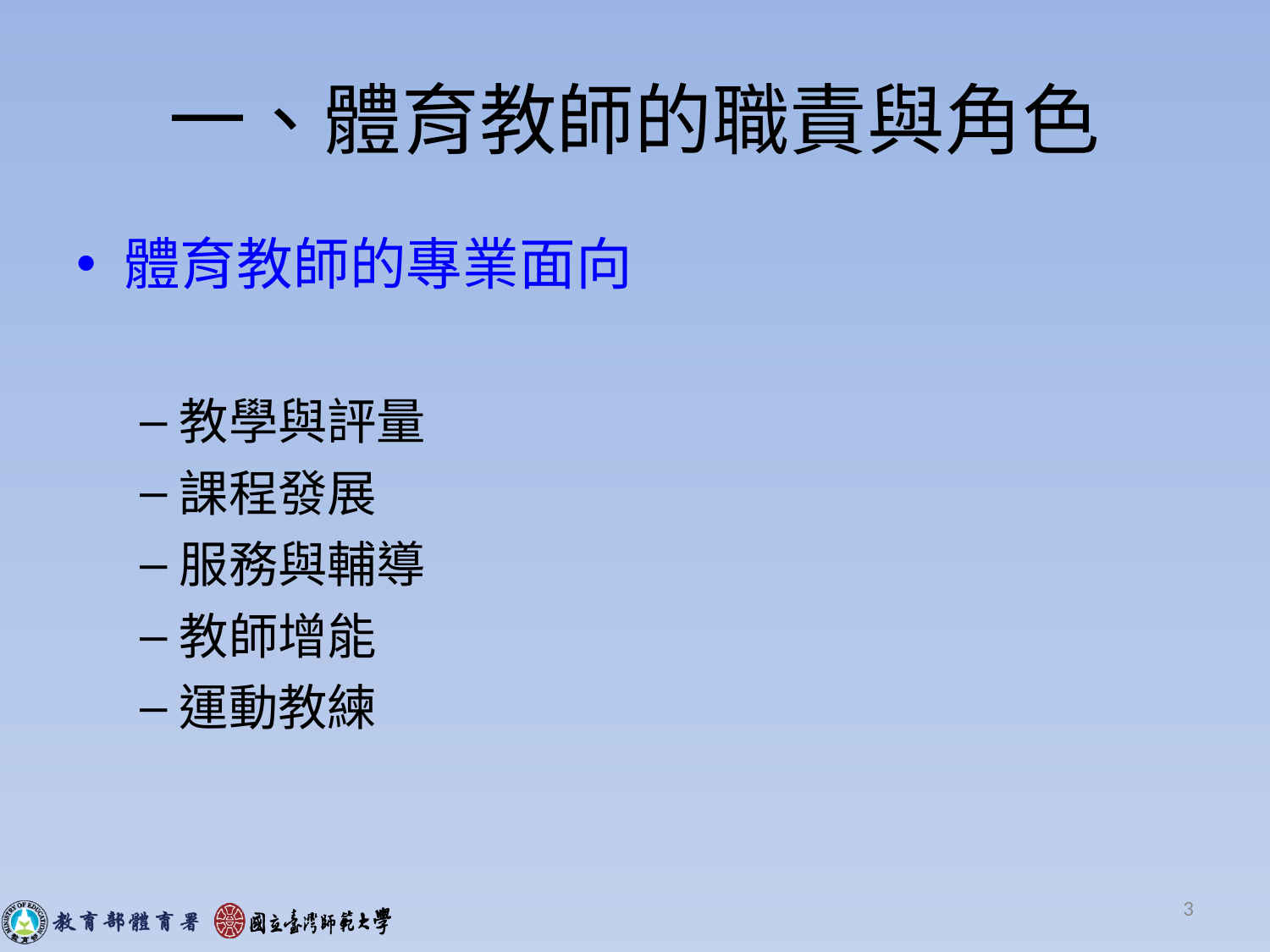

# 一、體育教師的職責與角色
體育教師的專業面向

教學與評量
課程發展
服務與輔導
教師增能
運動教練
3